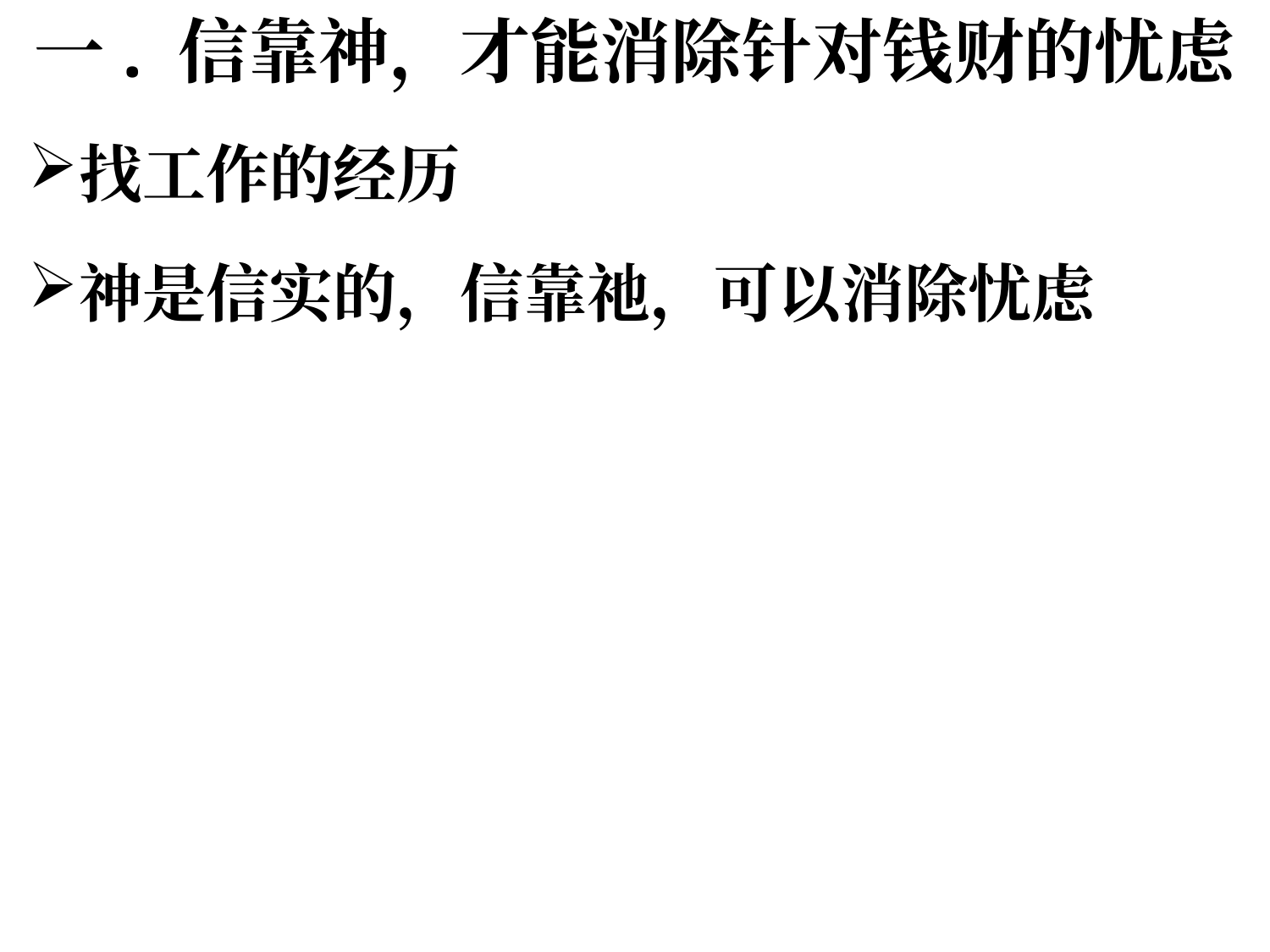

# 一. 信靠神，才能消除针对钱财的忧虑
找工作的经历

神是信实的，信靠祂，可以消除忧虑